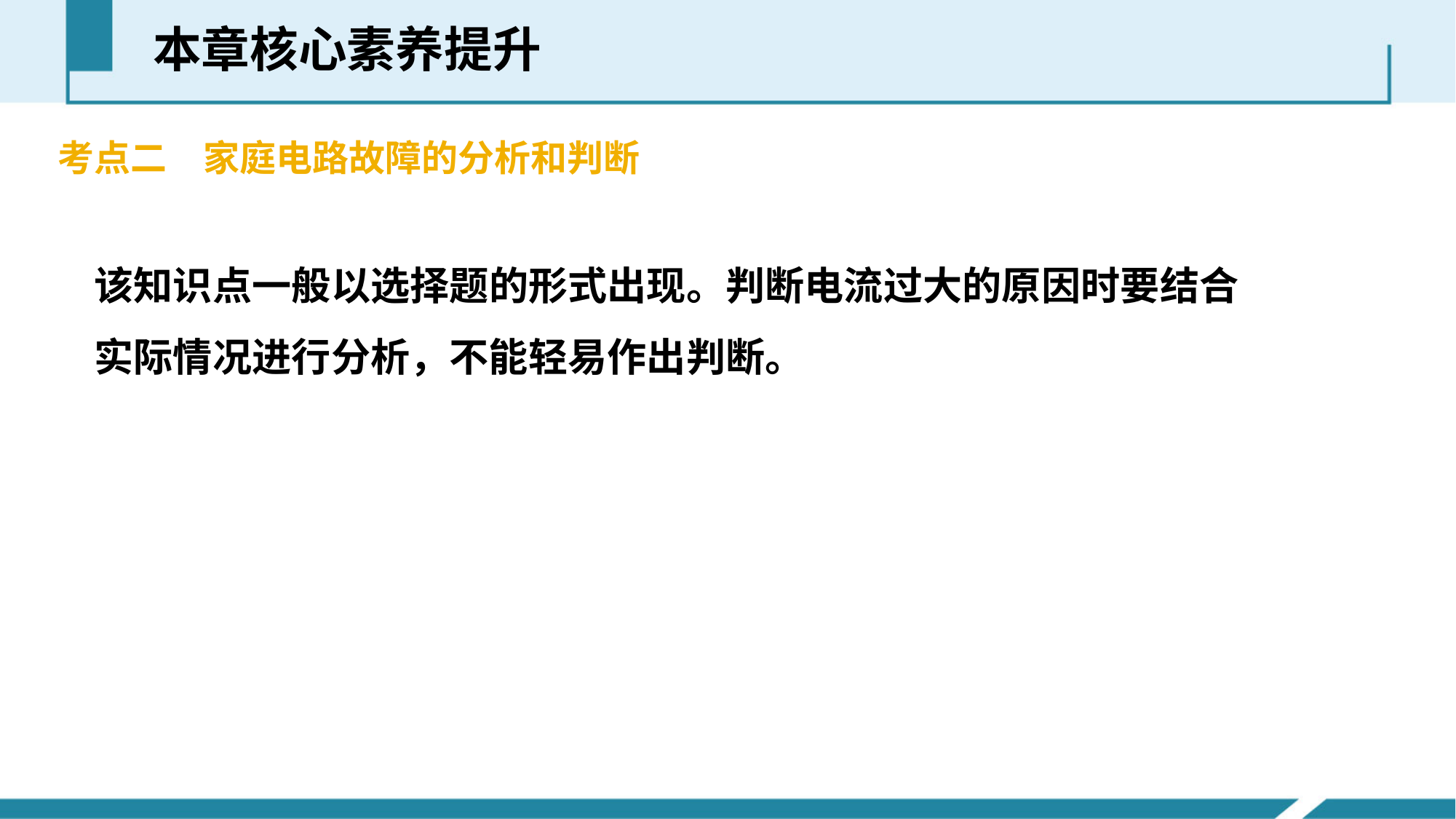

本章核心素养提升
考点二　家庭电路故障的分析和判断
该知识点一般以选择题的形式出现。判断电流过大的原因时要结合实际情况进行分析，不能轻易作出判断。